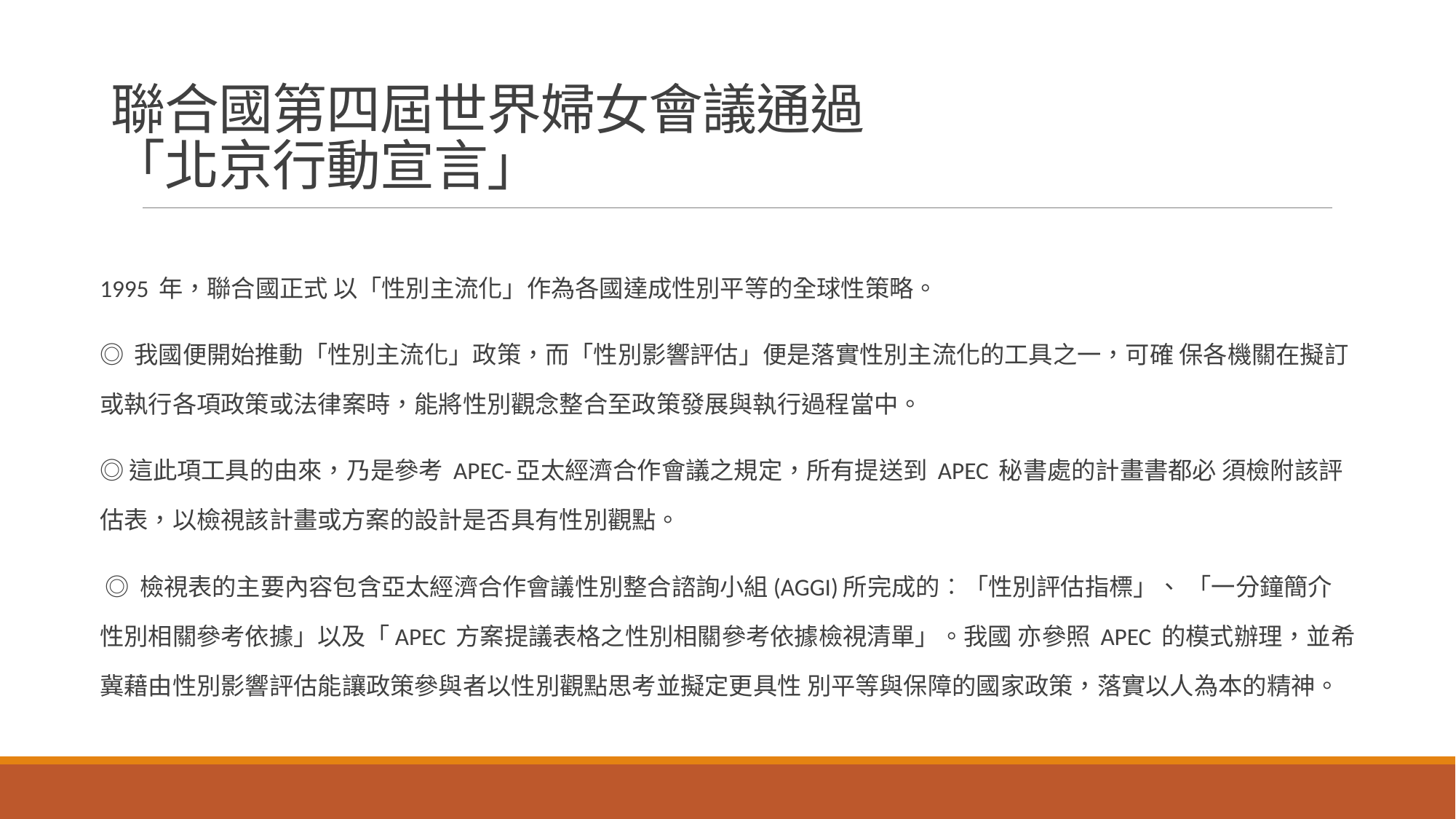

# 聯合國第四屆世界婦女會議通過 「北京行動宣言」
1995 年，聯合國正式 以「性別主流化」作為各國達成性別平等的全球性策略。
◎ 我國便開始推動「性別主流化」政策，而「性別影響評估」便是落實性別主流化的工具之一，可確 保各機關在擬訂或執行各項政策或法律案時，能將性別觀念整合至政策發展與執行過程當中。
◎這此項工具的由來，乃是參考 APEC-亞太經濟合作會議之規定，所有提送到 APEC 秘書處的計畫書都必 須檢附該評估表，以檢視該計畫或方案的設計是否具有性別觀點。
 ◎ 檢視表的主要內容包含亞太經濟合作會議性別整合諮詢小組(AGGI)所完成的︰「性別評估指標」、 「一分鐘簡介性別相關參考依據」以及「APEC 方案提議表格之性別相關參考依據檢視清單」。我國 亦參照 APEC 的模式辦理，並希冀藉由性別影響評估能讓政策參與者以性別觀點思考並擬定更具性 別平等與保障的國家政策，落實以人為本的精神。